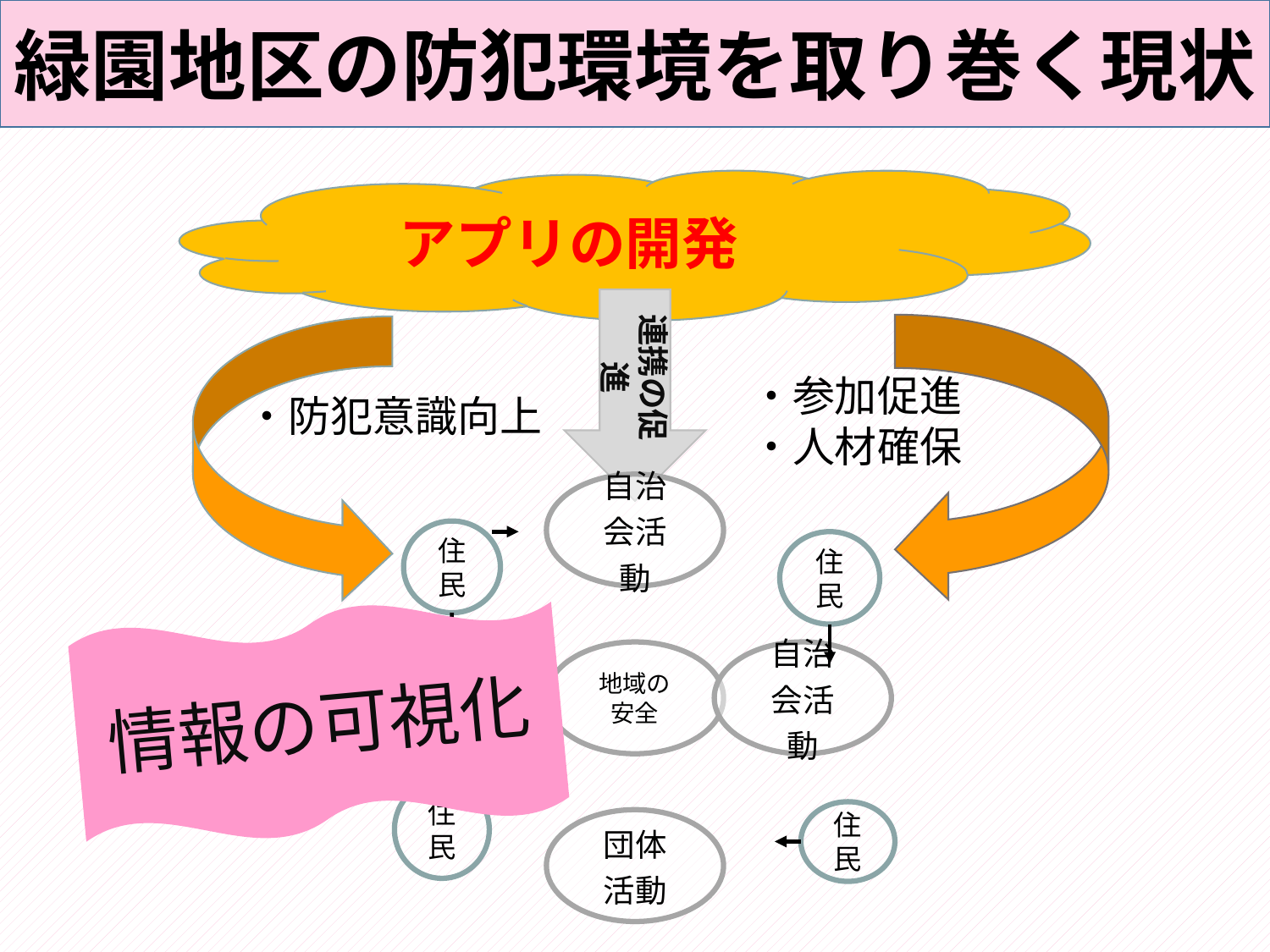

緑園地区の防犯環境を取り巻く現状
　アプリの開発
連携の促進

・参加促進
・人材確保
・防犯意識向上
地域の安全
自治会活動
自治会活動
団体活動
自治会活動
住民
住民
情報の可視化
住民
住民